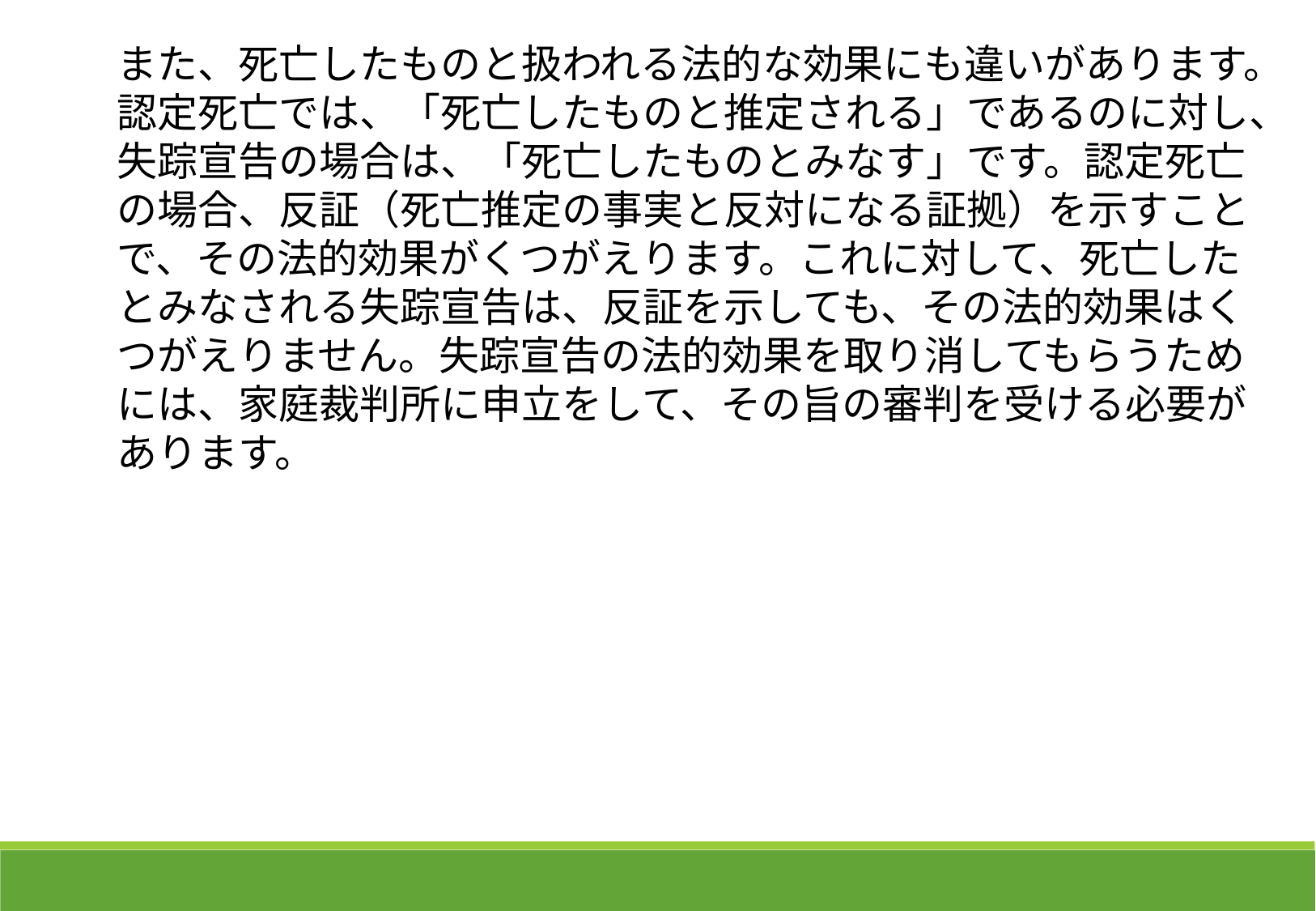

また、死亡したものと扱われる法的な効果にも違いがあります。
　　認定死亡では、「死亡したものと推定される」であるのに対し、
　　失踪宣告の場合は、「死亡したものとみなす」です。認定死亡
　　の場合、反証（死亡推定の事実と反対になる証拠）を示すこと
　　で、その法的効果がくつがえります。これに対して、死亡した
　　とみなされる失踪宣告は、反証を示しても、その法的効果はく
　　つがえりません。失踪宣告の法的効果を取り消してもらうため
　　には、家庭裁判所に申立をして、その旨の審判を受ける必要が
　　あります。